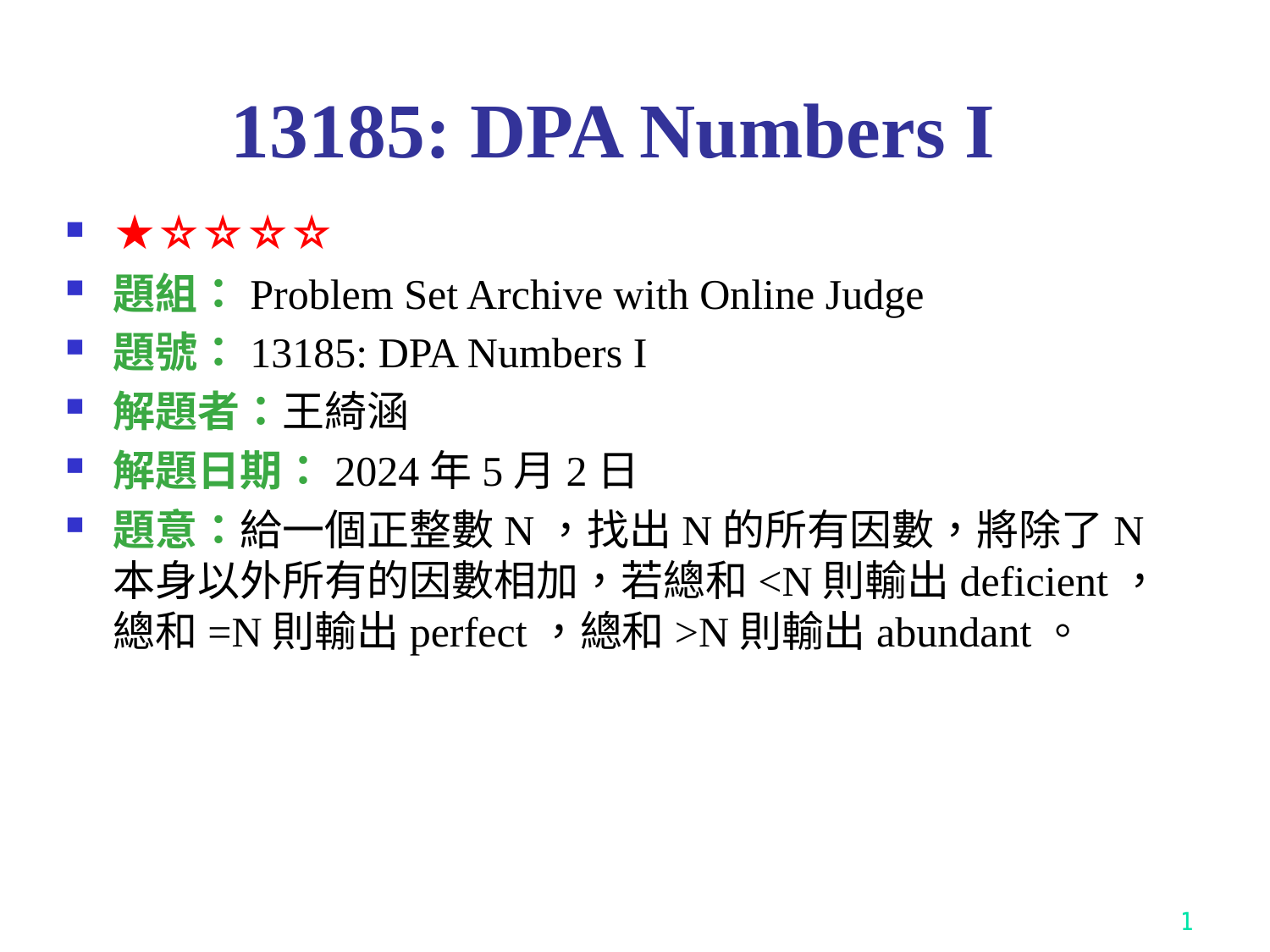

# 13185: DPA Numbers I
★☆☆☆☆
題組：Problem Set Archive with Online Judge
題號：13185: DPA Numbers I
解題者：王綺涵
解題日期：2024年5月2日
題意：給一個正整數N，找出N的所有因數，將除了N本身以外所有的因數相加，若總和<N則輸出deficient，總和=N則輸出perfect，總和>N則輸出abundant。
1